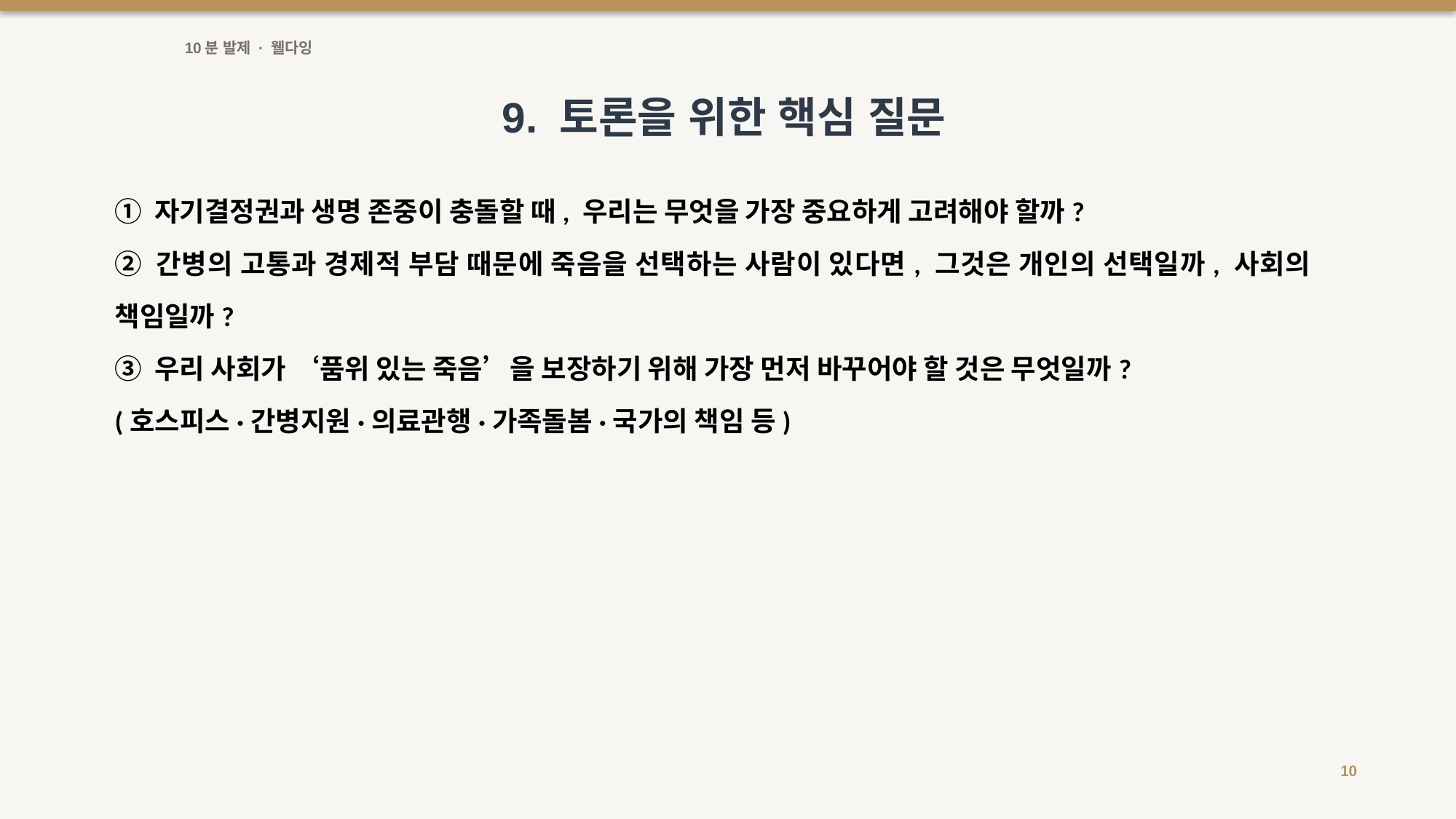

10분 발제 · 웰다잉
9. 토론을 위한 핵심 질문
① 자기결정권과 생명 존중이 충돌할 때, 우리는 무엇을 가장 중요하게 고려해야 할까?
② 간병의 고통과 경제적 부담 때문에 죽음을 선택하는 사람이 있다면, 그것은 개인의 선택일까, 사회의 책임일까?
③ 우리 사회가 ‘품위 있는 죽음’을 보장하기 위해 가장 먼저 바꾸어야 할 것은 무엇일까?
(호스피스·간병지원·의료관행·가족돌봄·국가의 책임 등)

10